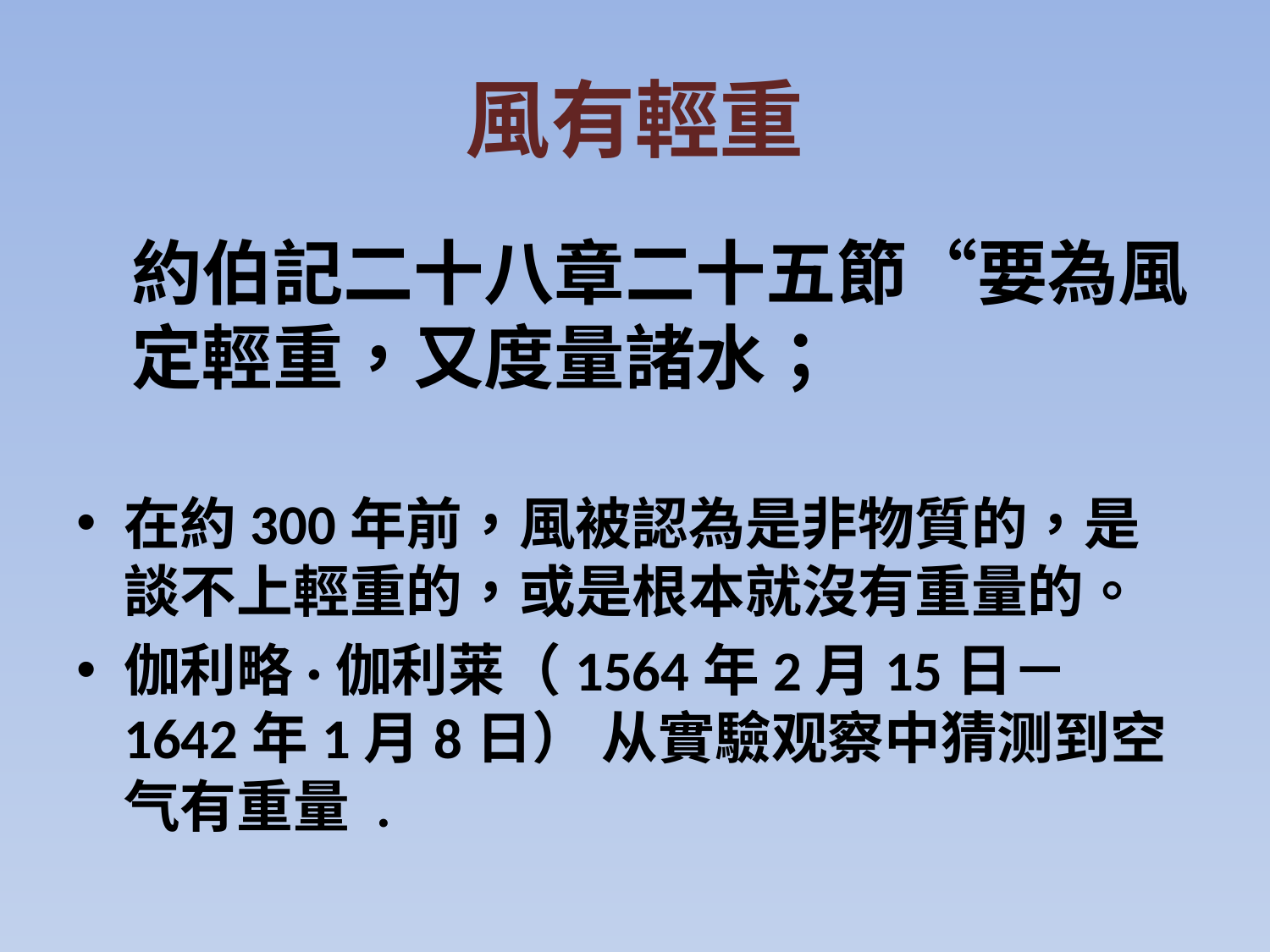

# 風有輕重
約伯記二十八章二十五節“要為風定輕重，又度量諸水；

在約300年前，風被認為是非物質的，是談不上輕重的，或是根本就沒有重量的。
伽利略·伽利莱（1564年2月15日－1642年1月8日） 从實驗观察中猜测到空气有重量 .